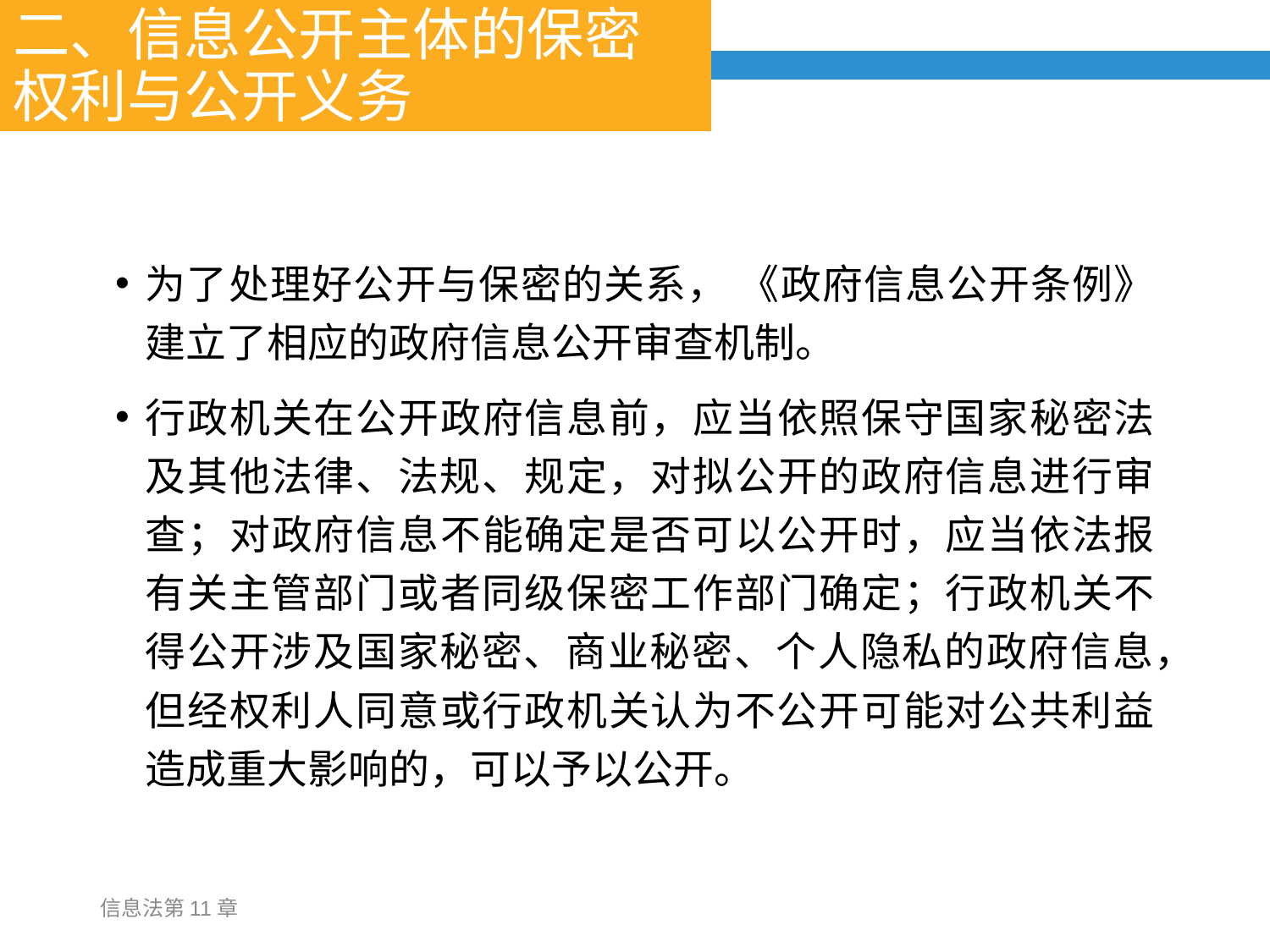

# 二、信息公开主体的保密权利与公开义务
为了处理好公开与保密的关系， 《政府信息公开条例》建立了相应的政府信息公开审查机制。
行政机关在公开政府信息前，应当依照保守国家秘密法及其他法律、法规、规定，对拟公开的政府信息进行审查；对政府信息不能确定是否可以公开时，应当依法报有关主管部门或者同级保密工作部门确定；行政机关不得公开涉及国家秘密、商业秘密、个人隐私的政府信息，但经权利人同意或行政机关认为不公开可能对公共利益造成重大影响的，可以予以公开。

信息法第11章